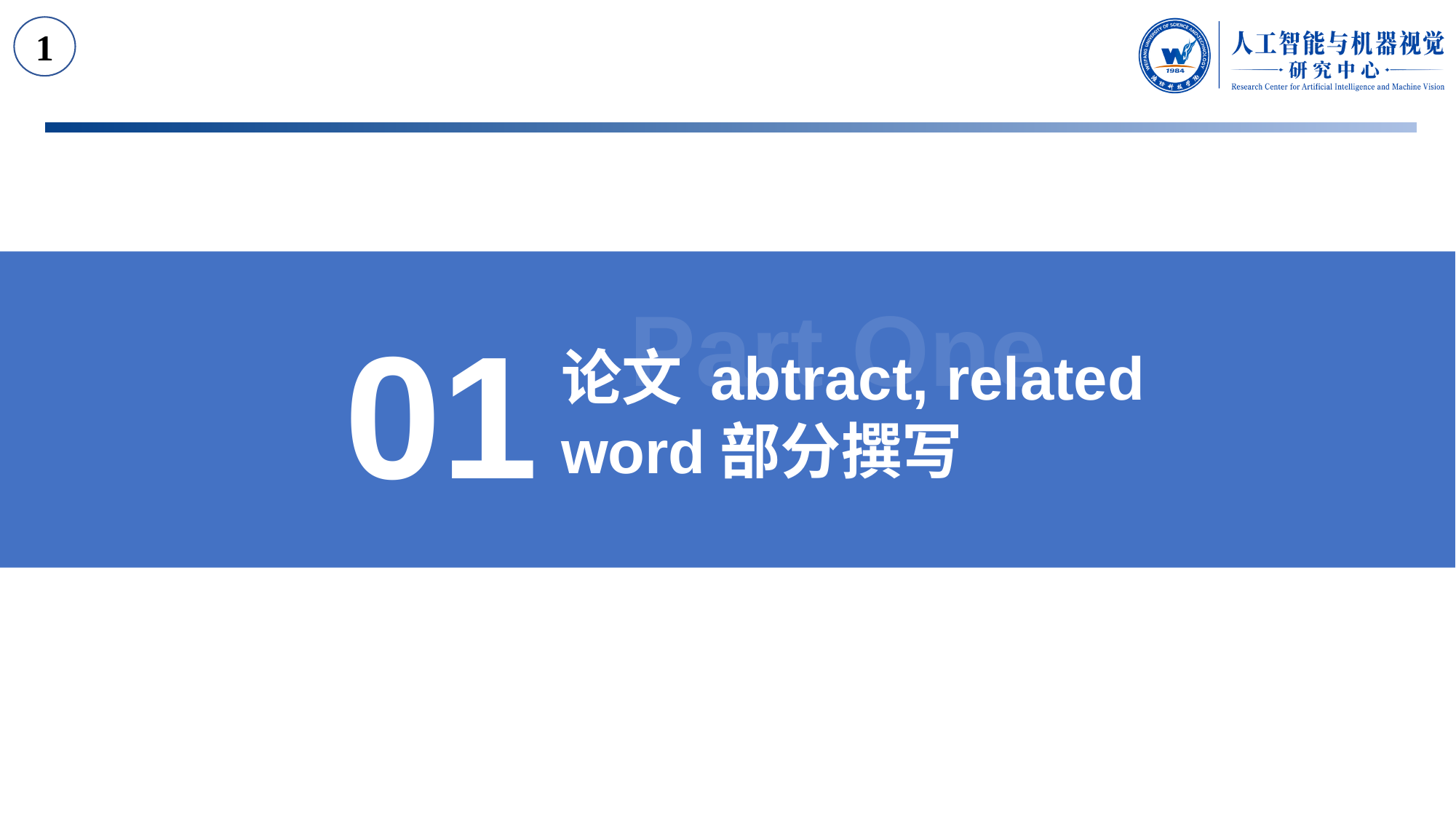

1

Part One
01
论文 abtract, related word部分撰写